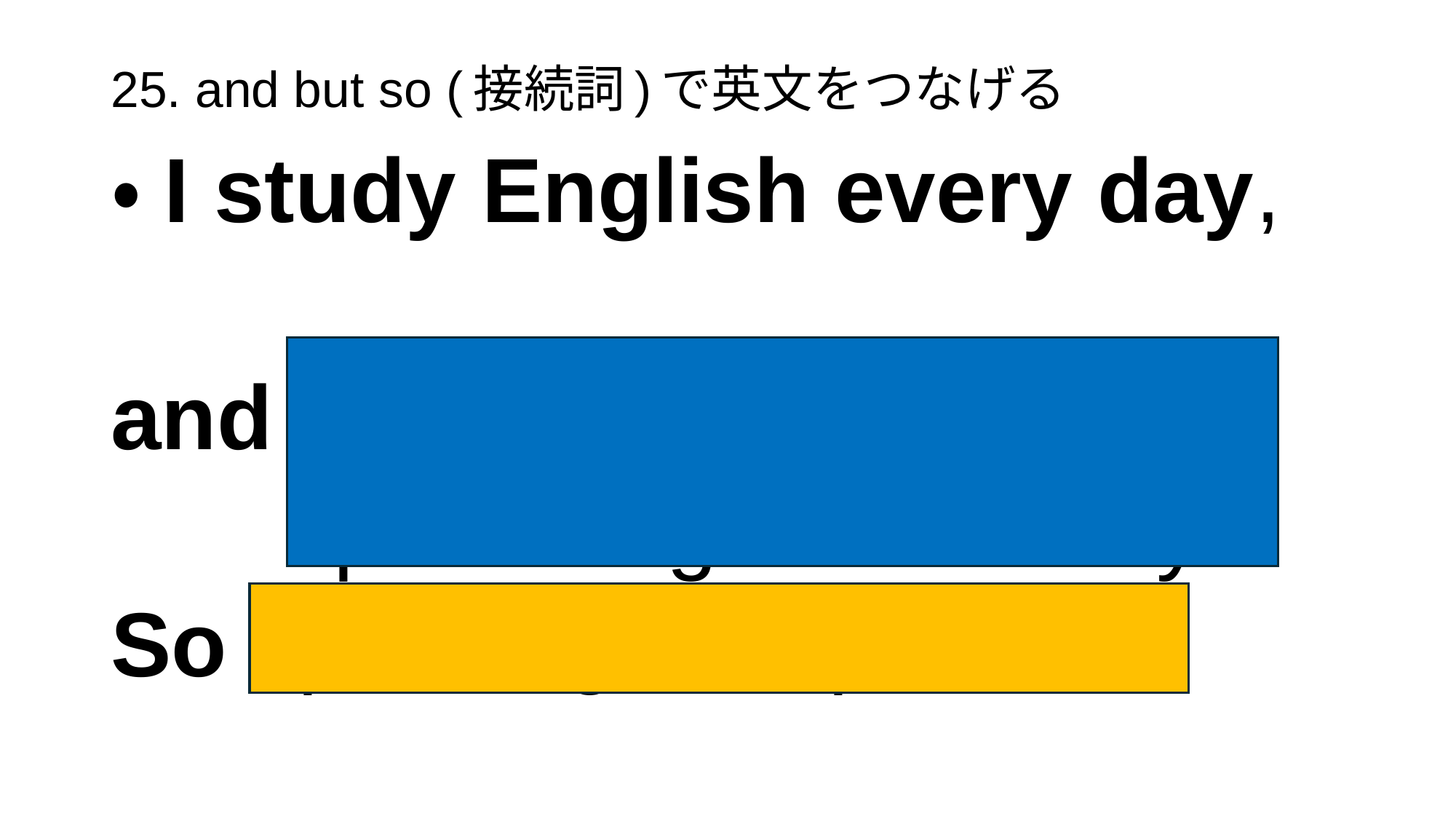

# 25. and but so (接続詞)で英文をつなげる
・I study English every day,

and I always think I want to
       speak English *fluently.
So speaking is important.